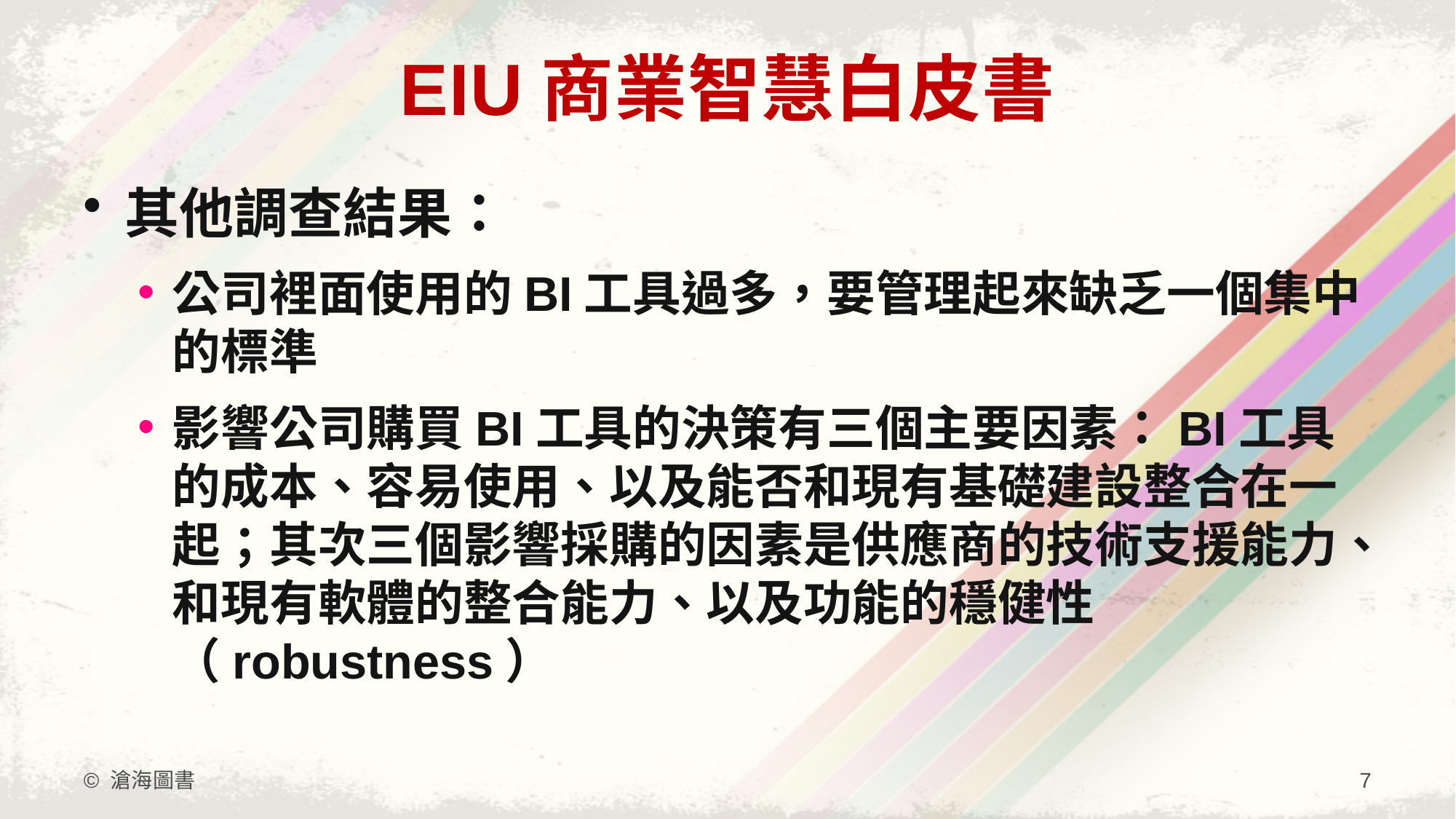

# EIU商業智慧白皮書
其他調查結果：
公司裡面使用的BI工具過多，要管理起來缺乏一個集中的標準
影響公司購買BI工具的決策有三個主要因素：BI工具的成本、容易使用、以及能否和現有基礎建設整合在一起；其次三個影響採購的因素是供應商的技術支援能力、和現有軟體的整合能力、以及功能的穩健性（robustness）

© 滄海圖書
7